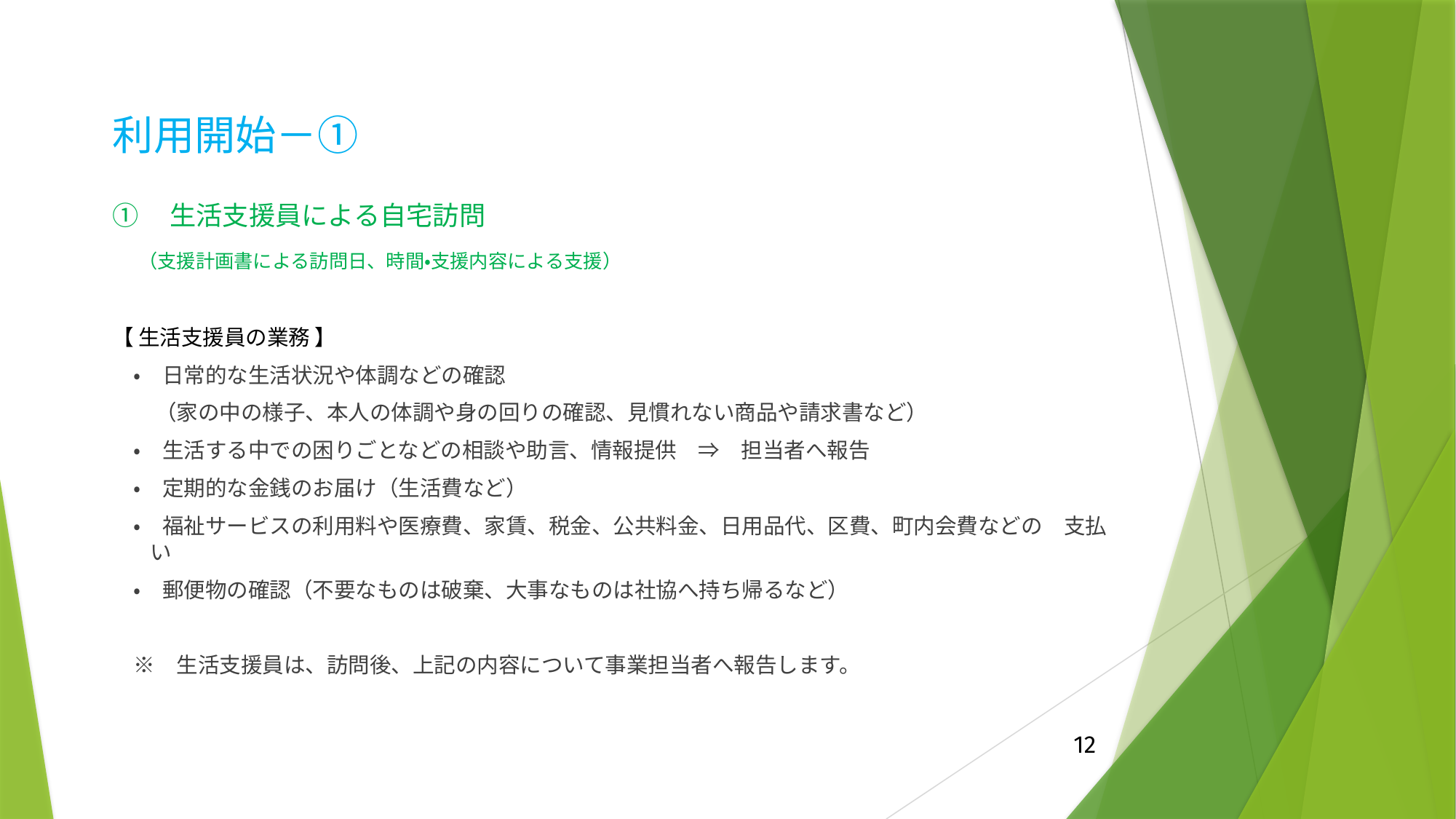

# 利用開始－①
①　生活支援員による自宅訪問
　（支援計画書による訪問日、時間・支援内容による支援）

【 生活支援員の業務 】
　・　日常的な生活状況や体調などの確認
　　（家の中の様子、本人の体調や身の回りの確認、見慣れない商品や請求書など）
　・　生活する中での困りごとなどの相談や助言、情報提供　⇒　担当者へ報告
　・　定期的な金銭のお届け（生活費など）
　・　福祉サービスの利用料や医療費、家賃、税金、公共料金、日用品代、区費、町内会費などの　支払い
　・　郵便物の確認（不要なものは破棄、大事なものは社協へ持ち帰るなど）

　※　生活支援員は、訪問後、上記の内容について事業担当者へ報告します。

12